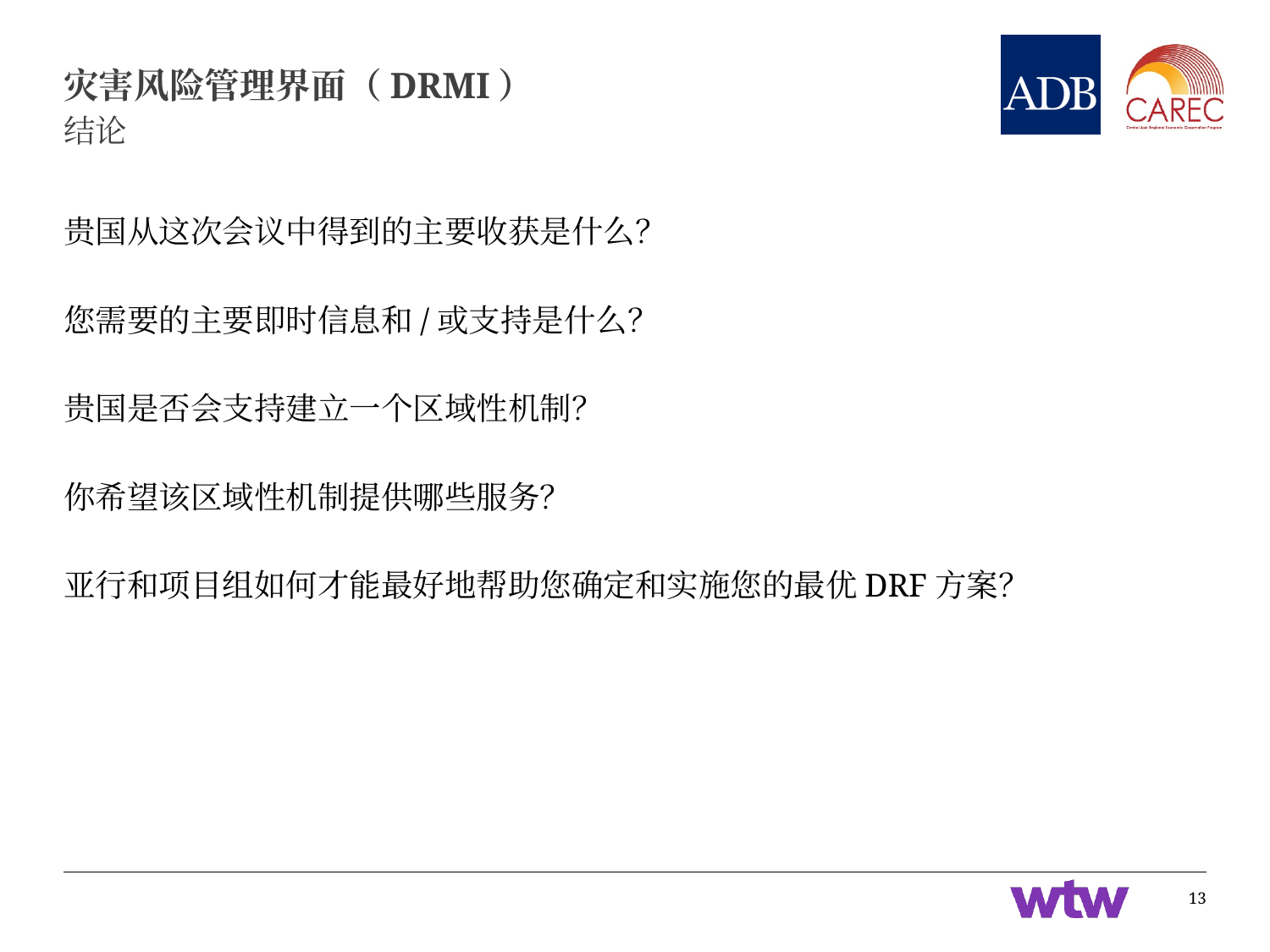

# 灾害风险管理界面（DRMI）
结论
贵国从这次会议中得到的主要收获是什么？

您需要的主要即时信息和/或支持是什么？

贵国是否会支持建立一个区域性机制？

你希望该区域性机制提供哪些服务？

亚行和项目组如何才能最好地帮助您确定和实施您的最优DRF方案？

13